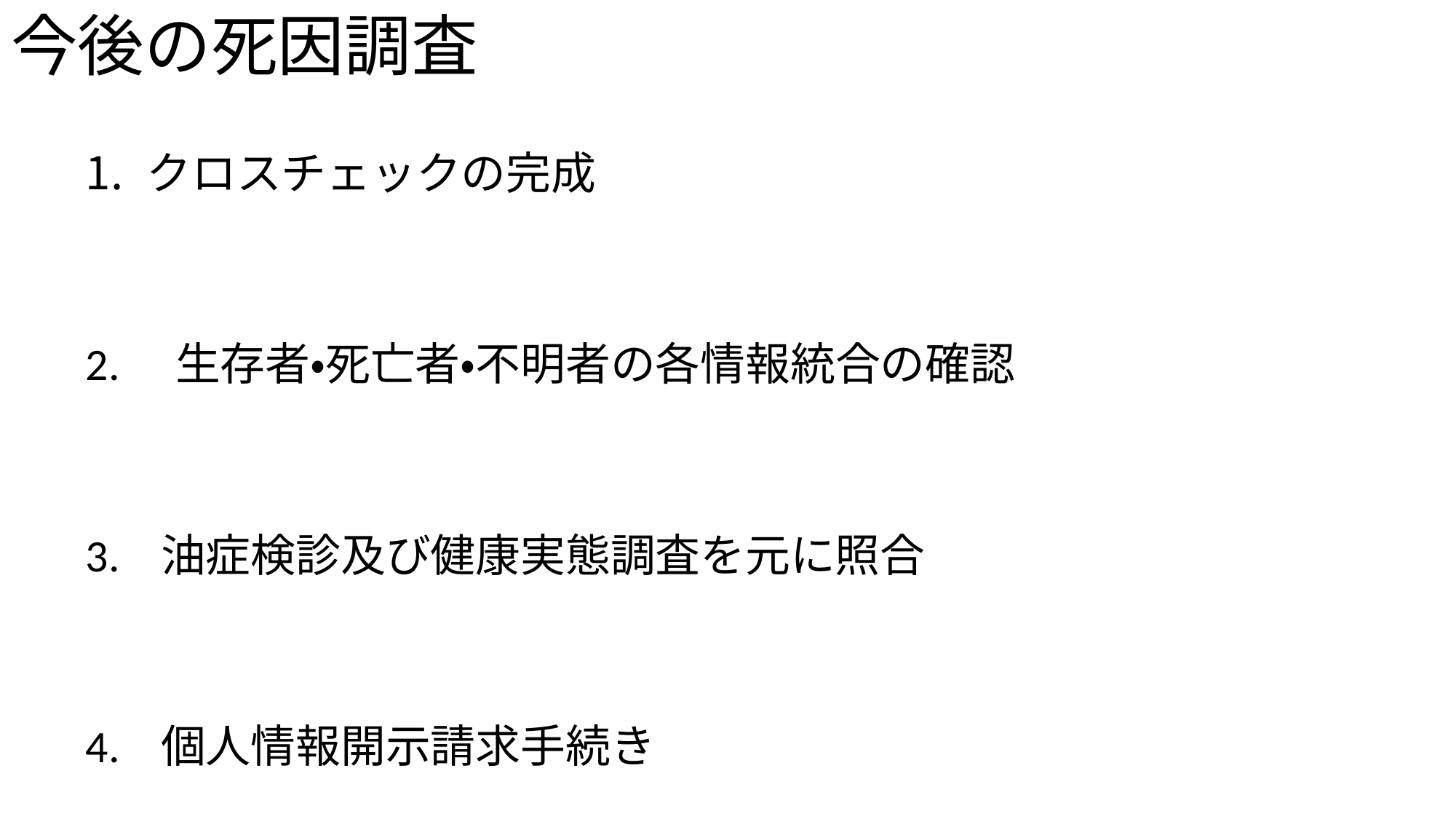

# 今後の死因調査
クロスチェックの完成

2.　生存者・死亡者・不明者の各情報統合の確認

3.   油症検診及び健康実態調査を元に照合

4.   個人情報開示請求手続き